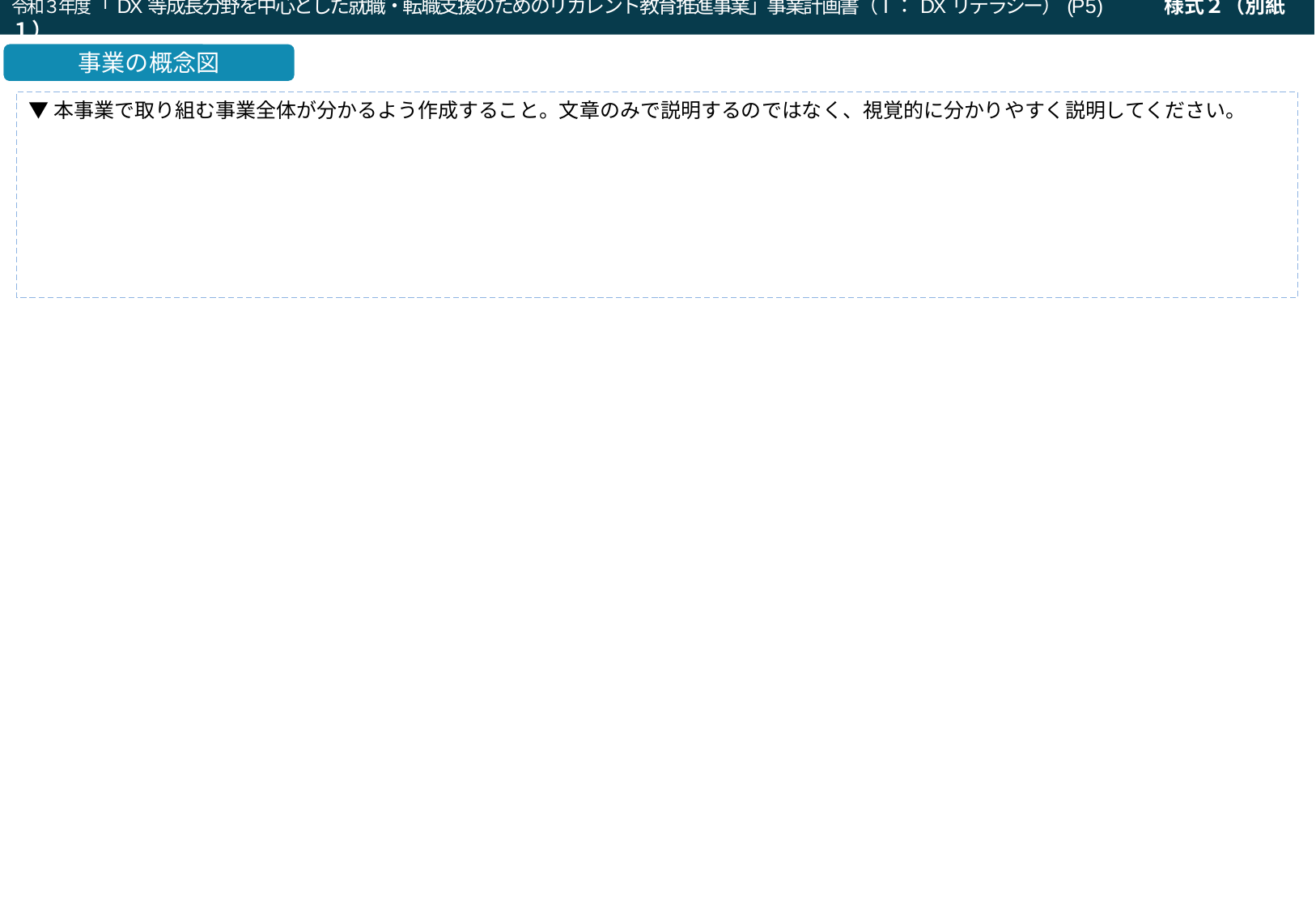

令和３年度「DX等成長分野を中心とした就職・転職支援のためのリカレント教育推進事業」事業計画書（Ⅰ：DXリテラシー）(P5)　　　様式２（別紙１）
令和３年度「DX等成長分野を中心とした就職・転職支援のためのリカレント教育推進事業」事業計画書（Ⅰ：DXリテラシー）(P5)
事業の概念図
事業の概念図
▼本事業で取り組む事業全体が分かるよう作成すること。文章のみで説明するのではなく、視覚的に分かりやすく説明してください。